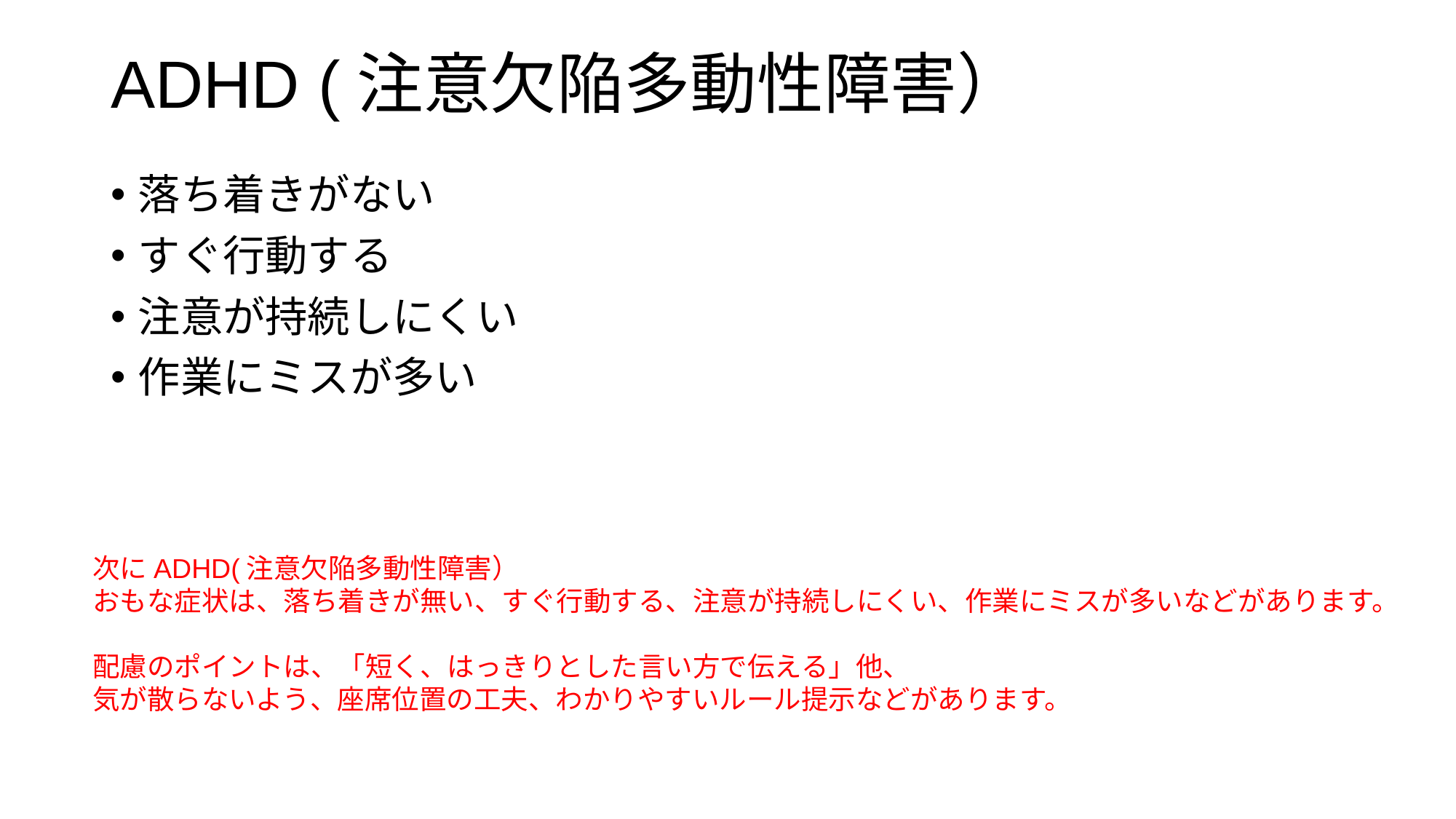

# ADHD (注意欠陥多動性障害）
落ち着きがない
すぐ行動する
注意が持続しにくい
作業にミスが多い
次にADHD(注意欠陥多動性障害）
おもな症状は、落ち着きが無い、すぐ行動する、注意が持続しにくい、作業にミスが多いなどがあります。

配慮のポイントは、「短く、はっきりとした言い方で伝える」他、
気が散らないよう、座席位置の工夫、わかりやすいルール提示などがあります。